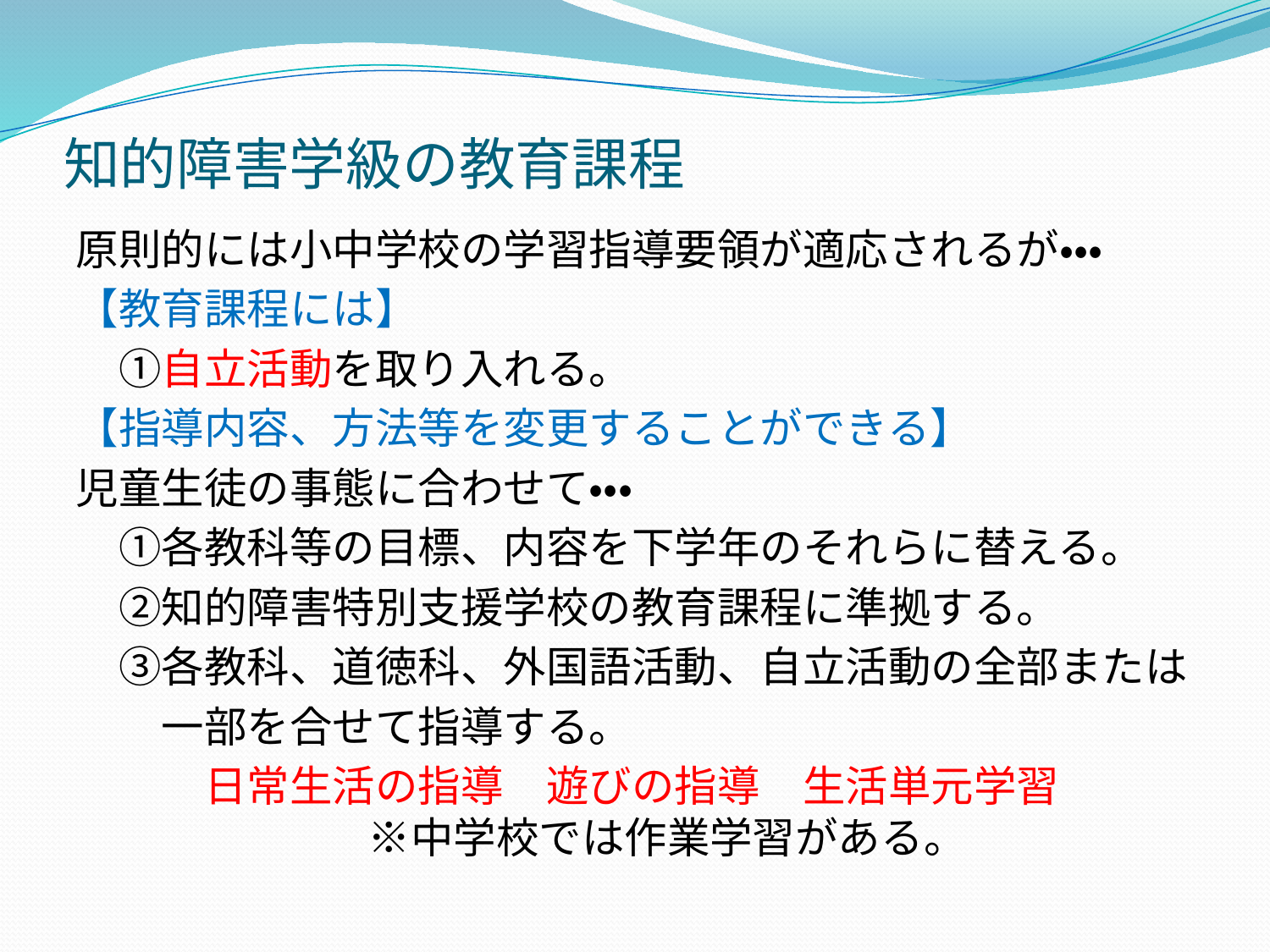

# 知的障害学級の教育課程
原則的には小中学校の学習指導要領が適応されるが・・・
【教育課程には】
　①自立活動を取り入れる。
【指導内容、方法等を変更することができる】
児童生徒の事態に合わせて・・・
　①各教科等の目標、内容を下学年のそれらに替える。
　②知的障害特別支援学校の教育課程に準拠する。
　③各教科、道徳科、外国語活動、自立活動の全部または
　　一部を合せて指導する。
　　　日常生活の指導　遊びの指導　生活単元学習
　　　　　　※中学校では作業学習がある。